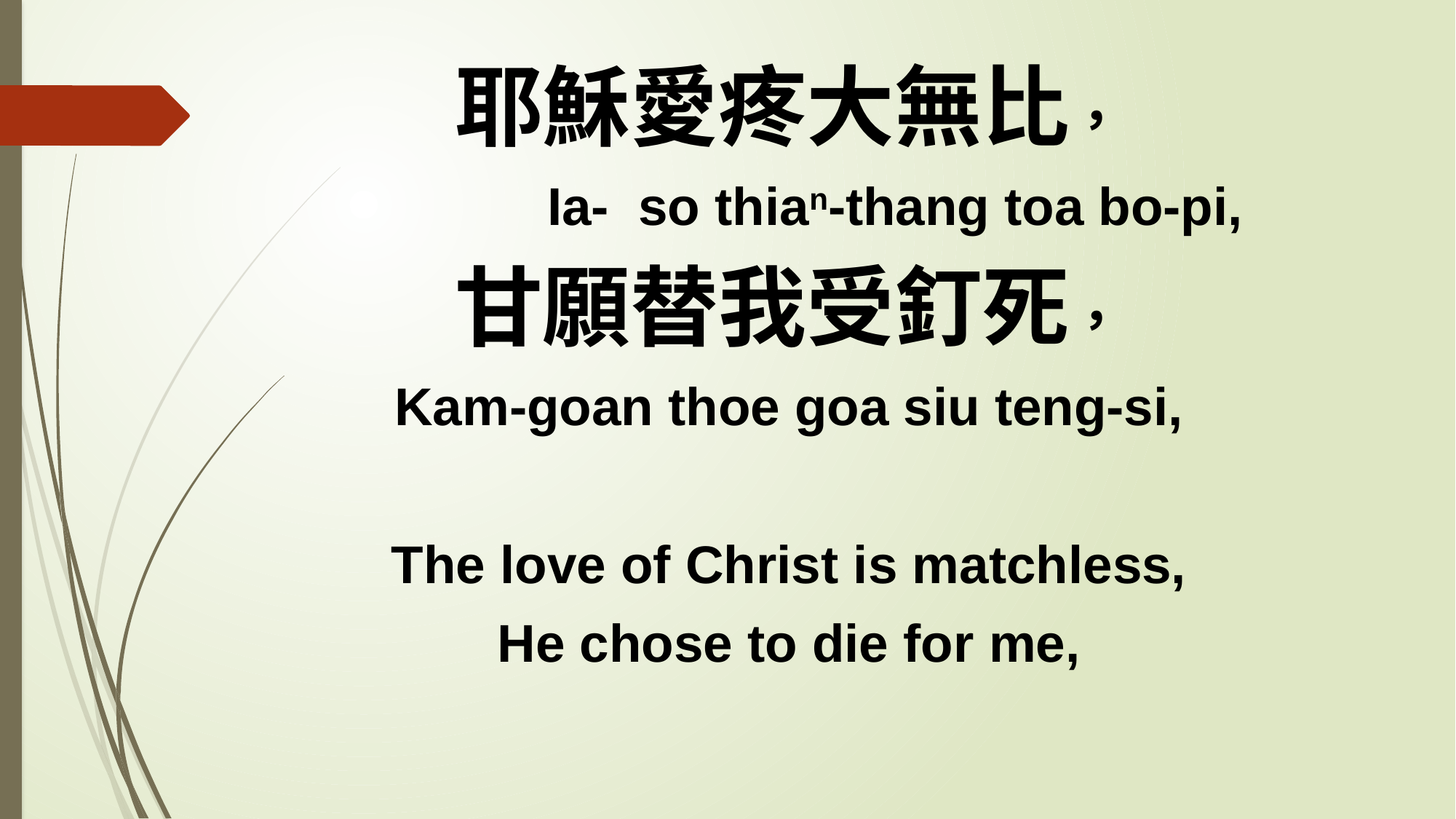

耶穌愛疼大無比，
                     Ia-  so thian-thang toa bo-pi,
甘願替我受釘死，
Kam-goan thoe goa siu teng-si,

The love of Christ is matchless,
He chose to die for me,